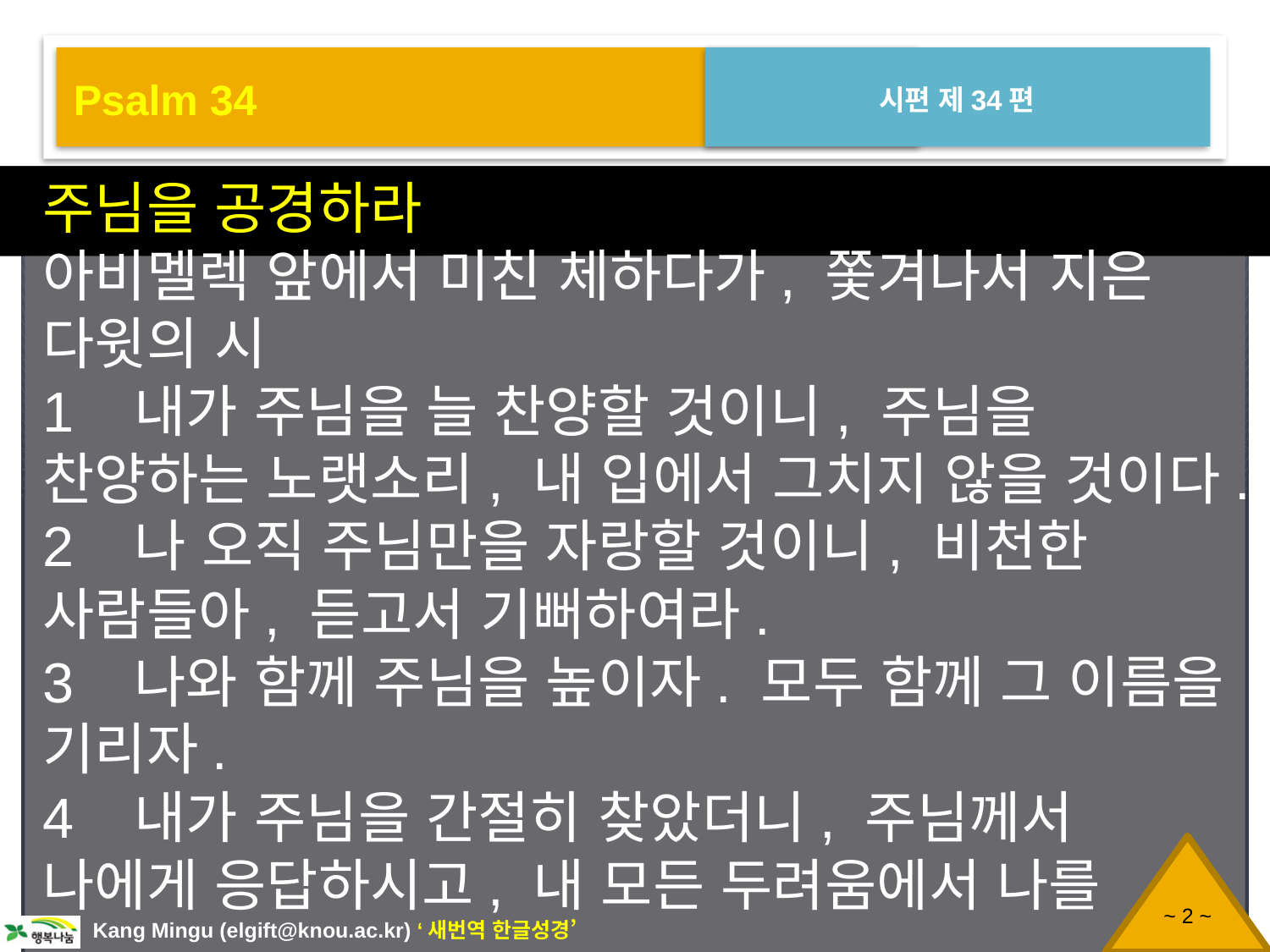

Psalm 34
시편 제34편
주님을 공경하라
아비멜렉 앞에서 미친 체하다가, 쫓겨나서 지은 다윗의 시
1   내가 주님을 늘 찬양할 것이니, 주님을 찬양하는 노랫소리, 내 입에서 그치지 않을 것이다.
2   나 오직 주님만을 자랑할 것이니, 비천한 사람들아, 듣고서 기뻐하여라.
3   나와 함께 주님을 높이자. 모두 함께 그 이름을 기리자.
4   내가 주님을 간절히 찾았더니, 주님께서 나에게 응답하시고, 내 모든 두려움에서 나를